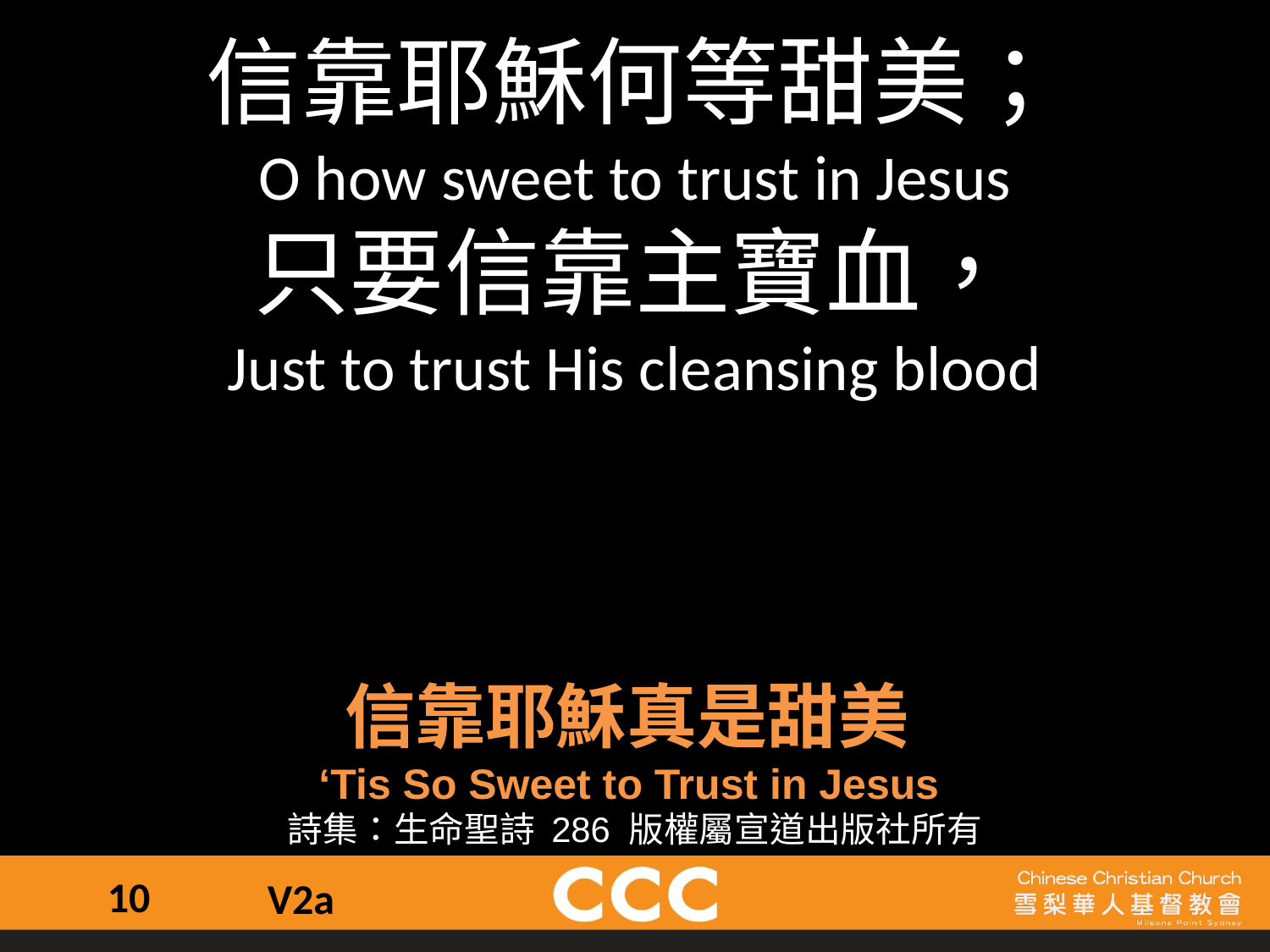

信靠耶穌何等甜美；
O how sweet to trust in Jesus
只要信靠主寶血，
Just to trust His cleansing blood
信靠耶穌真是甜美
‘Tis So Sweet to Trust in Jesus
詩集：生命聖詩 286 版權屬宣道出版社所有
10
V2a